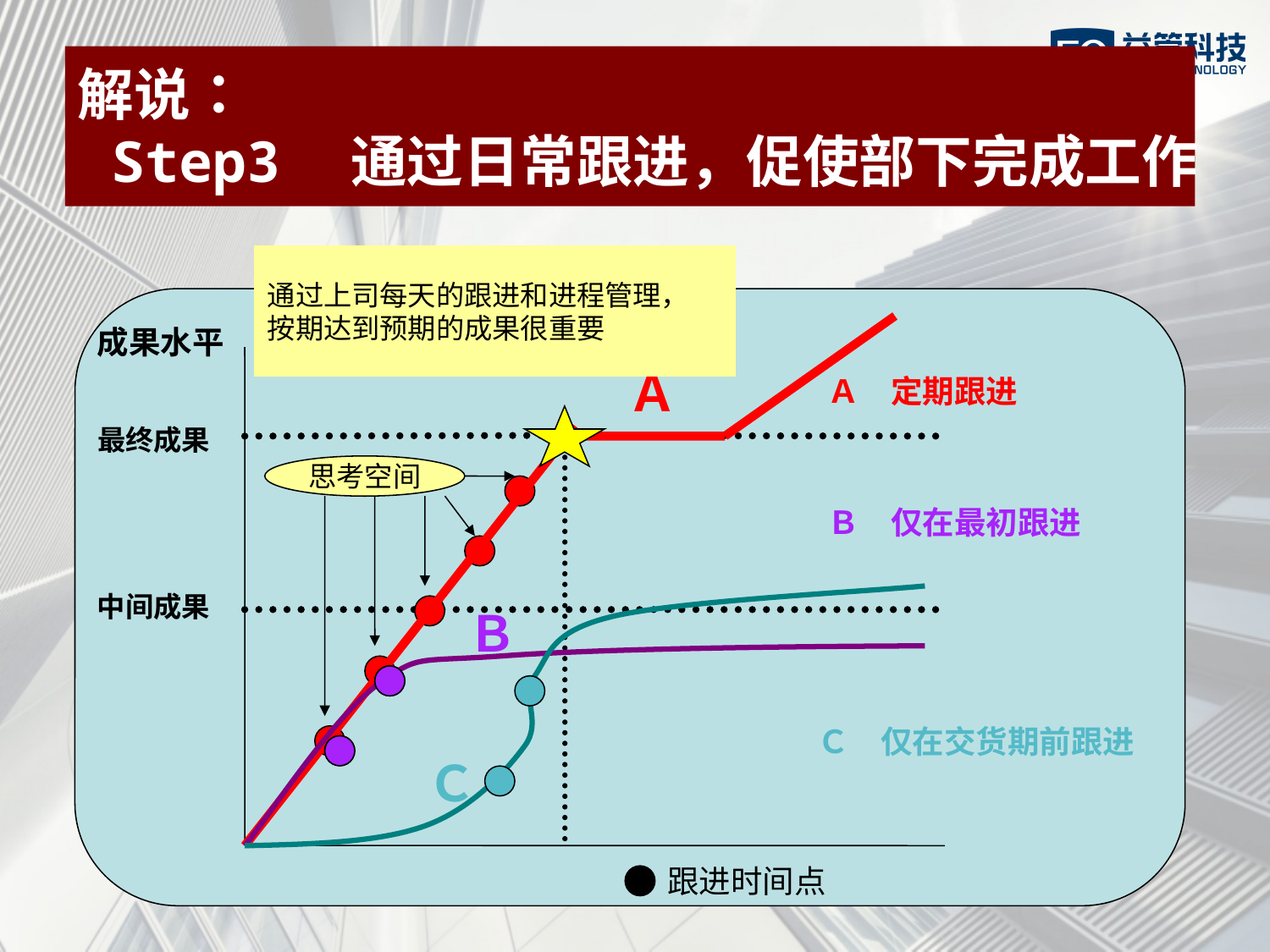

解说：
 Step3　通过日常跟进，促使部下完成工作
通过上司每天的跟进和进程管理，
按期达到预期的成果很重要

成果水平

Ａ
Ａ　定期跟进

最终成果

思考空间

Ｂ　仅在最初跟进

中间成果

Ｂ

Ｃ　仅在交货期前跟进

Ｃ

跟进时间点